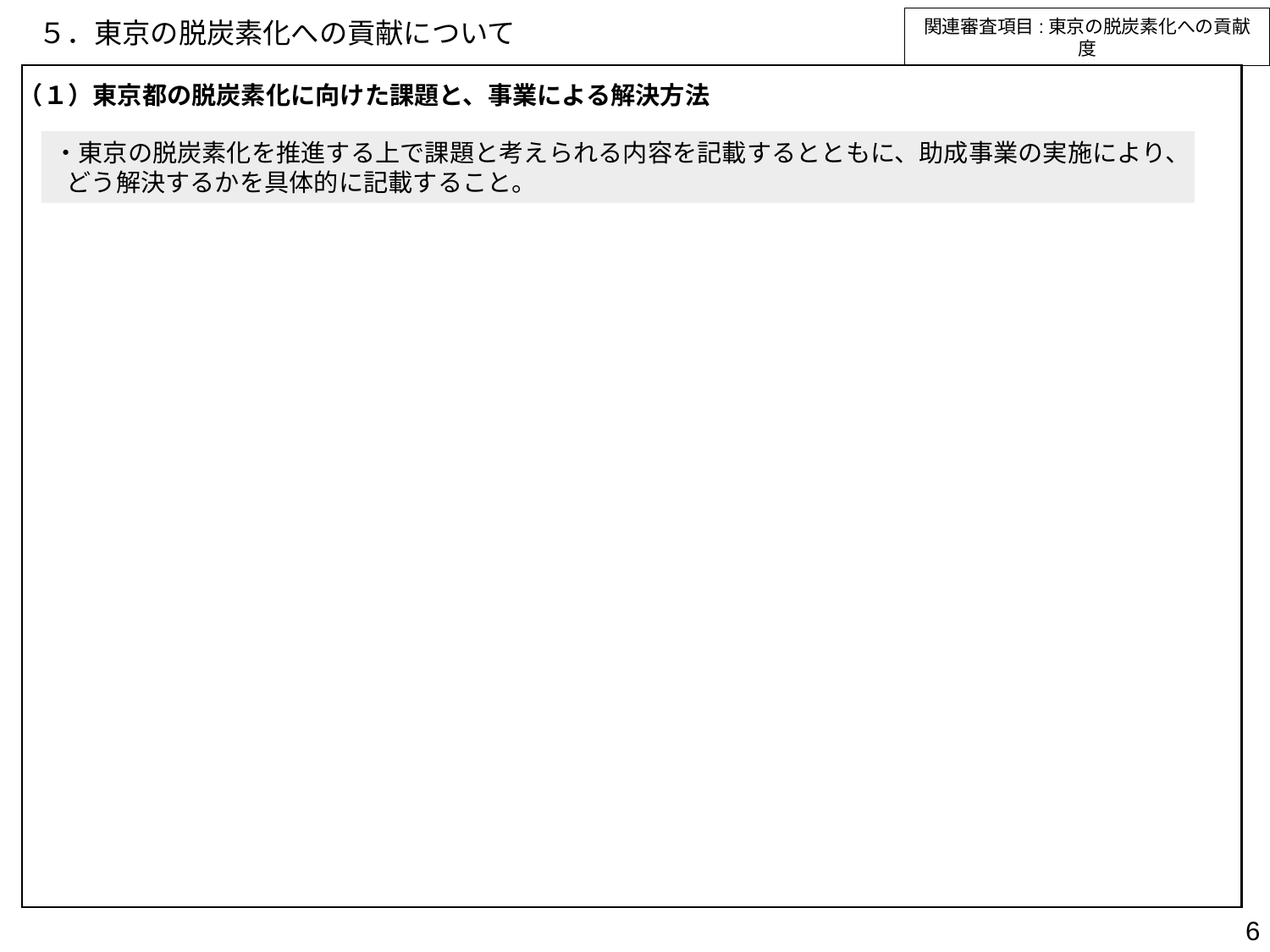

# ５．東京の脱炭素化への貢献について
関連審査項目:東京の脱炭素化への貢献度

（１）東京都の脱炭素化に向けた課題と、事業による解決方法
・東京の脱炭素化を推進する上で課題と考えられる内容を記載するとともに、助成事業の実施により、どう解決するかを具体的に記載すること。
6